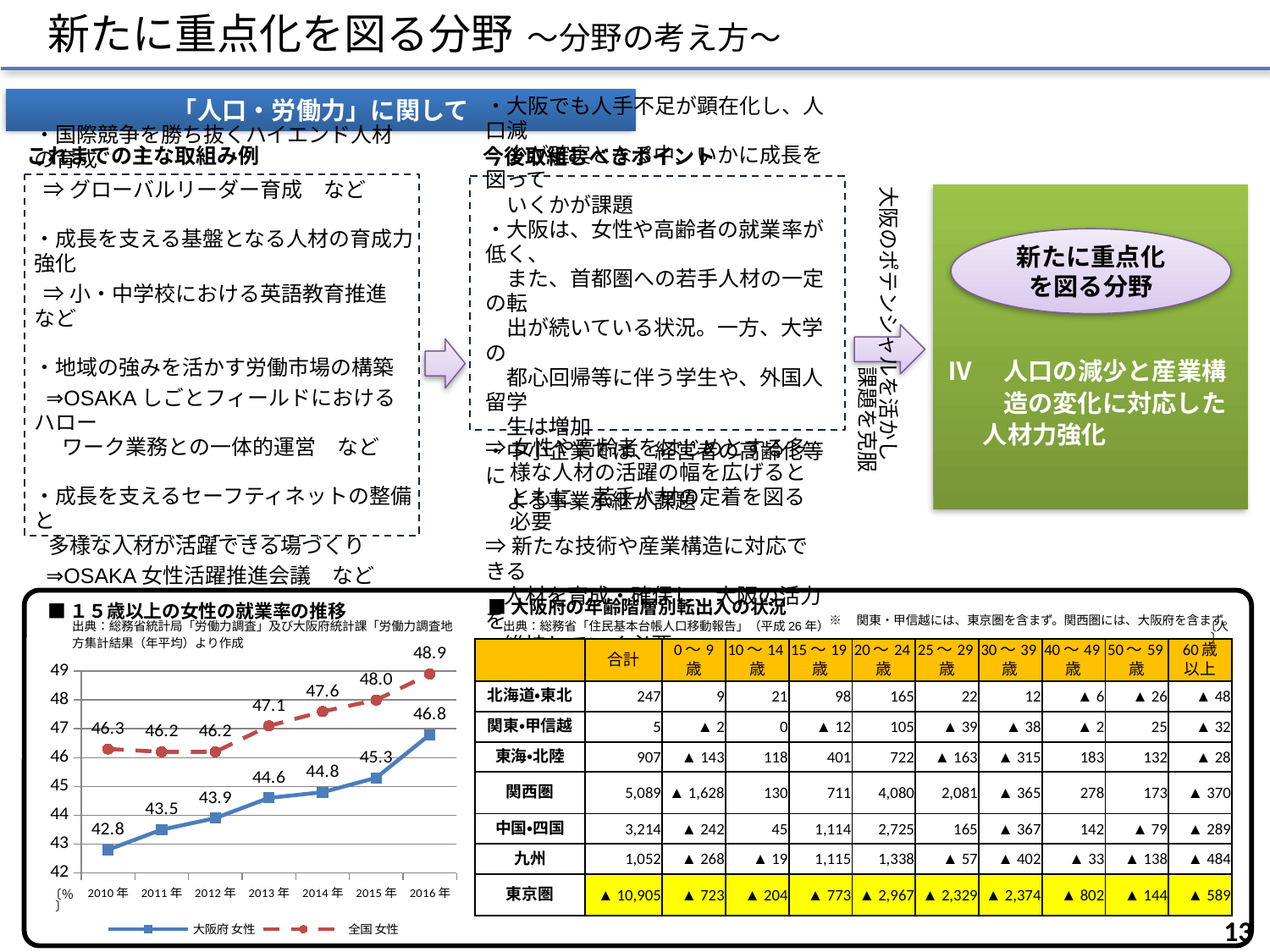

新たに重点化を図る分野  ～分野の考え方～
「人口・労働力」に関して
これまでの主な取組み例
今後取組むべきポイント
大阪のポテンシャルを活かし
課題を克服
・国際競争を勝ち抜くハイエンド人材の育成
  ⇒グローバルリーダー育成　など

・成長を支える基盤となる人材の育成力強化
  ⇒小・中学校における英語教育推進　など

・地域の強みを活かす労働市場の構築
  ⇒OSAKAしごとフィールドにおけるハロー
     ワーク業務との一体的運営　など

・成長を支えるセーフティネットの整備と
  多様な人材が活躍できる場づくり
  ⇒OSAKA女性活躍推進会議　など
・大阪でも人手不足が顕在化し、人口減
　少が確実となる中、いかに成長を図って
　いくかが課題
・大阪は、女性や高齢者の就業率が低く、
　また、首都圏への若手人材の一定の転
　出が続いている状況。一方、大学の
　都心回帰等に伴う学生や、外国人留学
　生は増加
・中小企業では、経営者の高齢化等に
　よる事業承継が課題

Ⅳ　人口の減少と産業構
　　 造の変化に対応した
     人材力強化
新たに重点化を図る分野

⇒女性や高齢者をはじめとする多様な人材の活躍の幅を広げるとともに、若手人材の定着を図る必要
⇒新たな技術や産業構造に対応できる
   人材を育成・確保し、大阪の活力を
   維持していく必要
■大阪府の年齢階層別転出入の状況

■１５歳以上の女性の就業率の推移
　出典：総務省統計局「労働力調査」及び大阪府統計課「労働力調査地方集計結果（年平均）より作成
※　関東・甲信越には、東京圏を含まず。関西圏には、大阪府を含まず。

〔人〕
出典：総務省「住民基本台帳人口移動報告」（平成26年）
|  | 合計 | 0～9 歳 | 10～14歳 | 15～19歳 | 20～24歳 | 25～29歳 | 30～39歳 | 40～49歳 | 50～59歳 | 60歳 以上 |
| --- | --- | --- | --- | --- | --- | --- | --- | --- | --- | --- |
| 北海道・東北 | 247 | 9 | 21 | 98 | 165 | 22 | 12 | ▲ 6 | ▲ 26 | ▲ 48 |
| 関東・甲信越 | 5 | ▲ 2 | 0 | ▲ 12 | 105 | ▲ 39 | ▲ 38 | ▲ 2 | 25 | ▲ 32 |
| 東海・北陸 | 907 | ▲ 143 | 118 | 401 | 722 | ▲ 163 | ▲ 315 | 183 | 132 | ▲ 28 |
| 関西圏 | 5,089 | ▲ 1,628 | 130 | 711 | 4,080 | 2,081 | ▲ 365 | 278 | 173 | ▲ 370 |
| 中国・四国 | 3,214 | ▲ 242 | 45 | 1,114 | 2,725 | 165 | ▲ 367 | 142 | ▲ 79 | ▲ 289 |
| 九州 | 1,052 | ▲ 268 | ▲ 19 | 1,115 | 1,338 | ▲ 57 | ▲ 402 | ▲ 33 | ▲ 138 | ▲ 484 |
| 東京圏 | ▲ 10,905 | ▲ 723 | ▲ 204 | ▲ 773 | ▲ 2,967 | ▲ 2,329 | ▲ 2,374 | ▲ 802 | ▲ 144 | ▲ 589 |

### Chart

| Category | 大阪府 女性 | 全国 女性 |
|---|---|---|
| 2010年 | 42.8 | 46.3 |
| 2011年 | 43.5 | 46.2 |
| 2012年 | 43.9 | 46.2 |
| 2013年 | 44.6 | 47.1 |
| 2014年 | 44.8 | 47.6 |
| 2015年 | 45.3 | 48.0 |
| 2016年 | 46.8 | 48.9 |
〔％〕
13